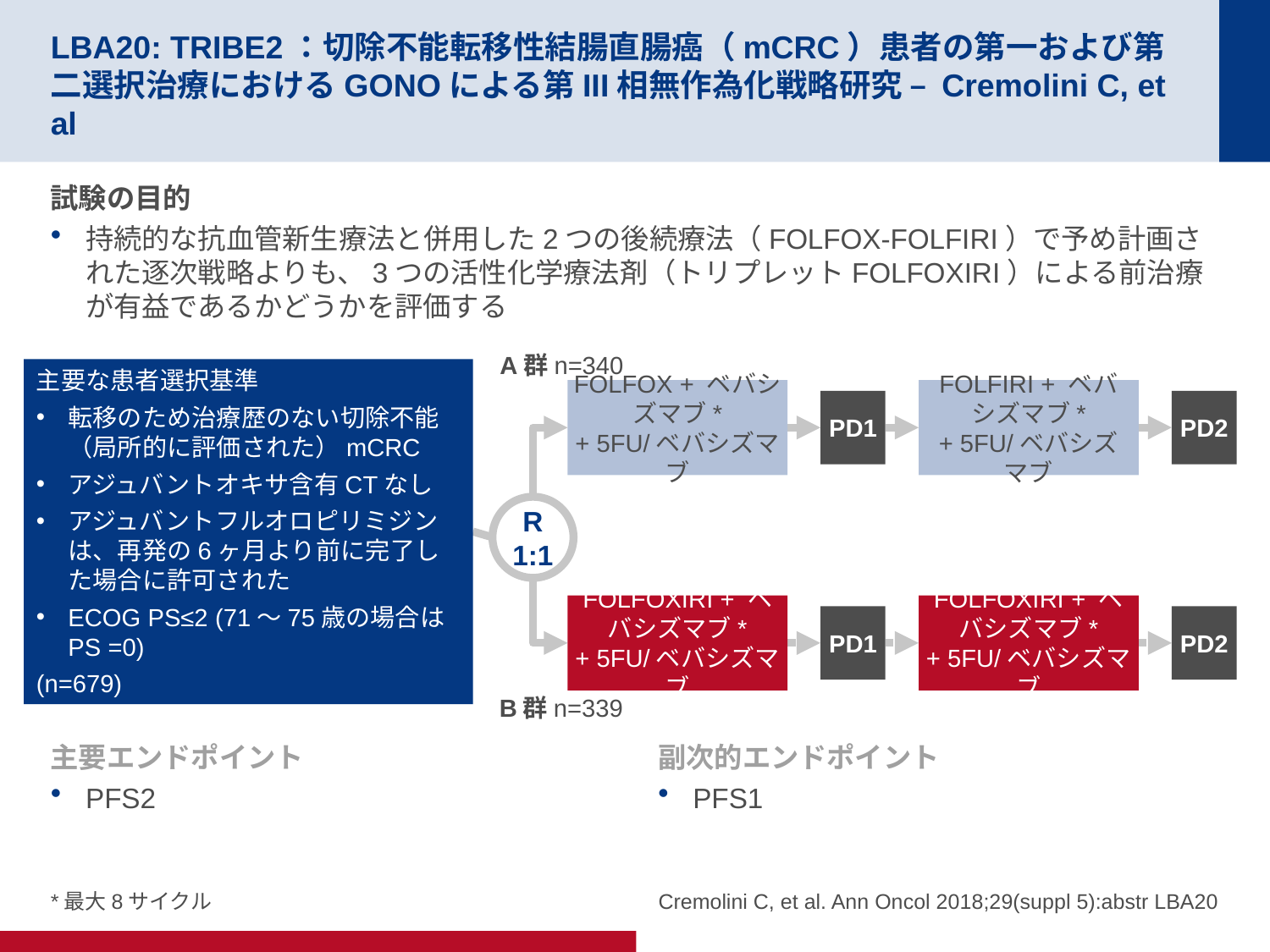

# LBA20: TRIBE2：切除不能転移性結腸直腸癌（mCRC）患者の第一および第二選択治療におけるGONOによる第III相無作為化戦略研究 – Cremolini C, et al
試験の目的
持続的な抗血管新生療法と併用した2つの後続療法（FOLFOX-FOLFIRI）で予め計画された逐次戦略よりも、3つの活性化学療法剤（トリプレットFOLFOXIRI）による前治療が有益であるかどうかを評価する

A群n=340
主要な患者選択基準
転移のため治療歴のない切除不能（局所的に評価された）mCRC
アジュバントオキサ含有CTなし
アジュバントフルオロピリミジンは、再発の6ヶ月より前に完了した場合に許可された
ECOG PS≤2 (71～75歳の場合はPS =0)
(n=679)
FOLFOX + ベバシズマブ*
+ 5FU/ベバシズマブ
FOLFIRI + ベバシズマブ*
+ 5FU/ベバシズマブ
PD1
PD2
R
1:1
FOLFOXIRI + ベバシズマブ*
+ 5FU/ベバシズマブ
FOLFOXIRI + ベバシズマブ*
+ 5FU/ベバシズマブ
PD1
PD2
B群n=339
主要エンドポイント
PFS2
副次的エンドポイント
PFS1
*最大8サイクル
Cremolini C, et al. Ann Oncol 2018;29(suppl 5):abstr LBA20